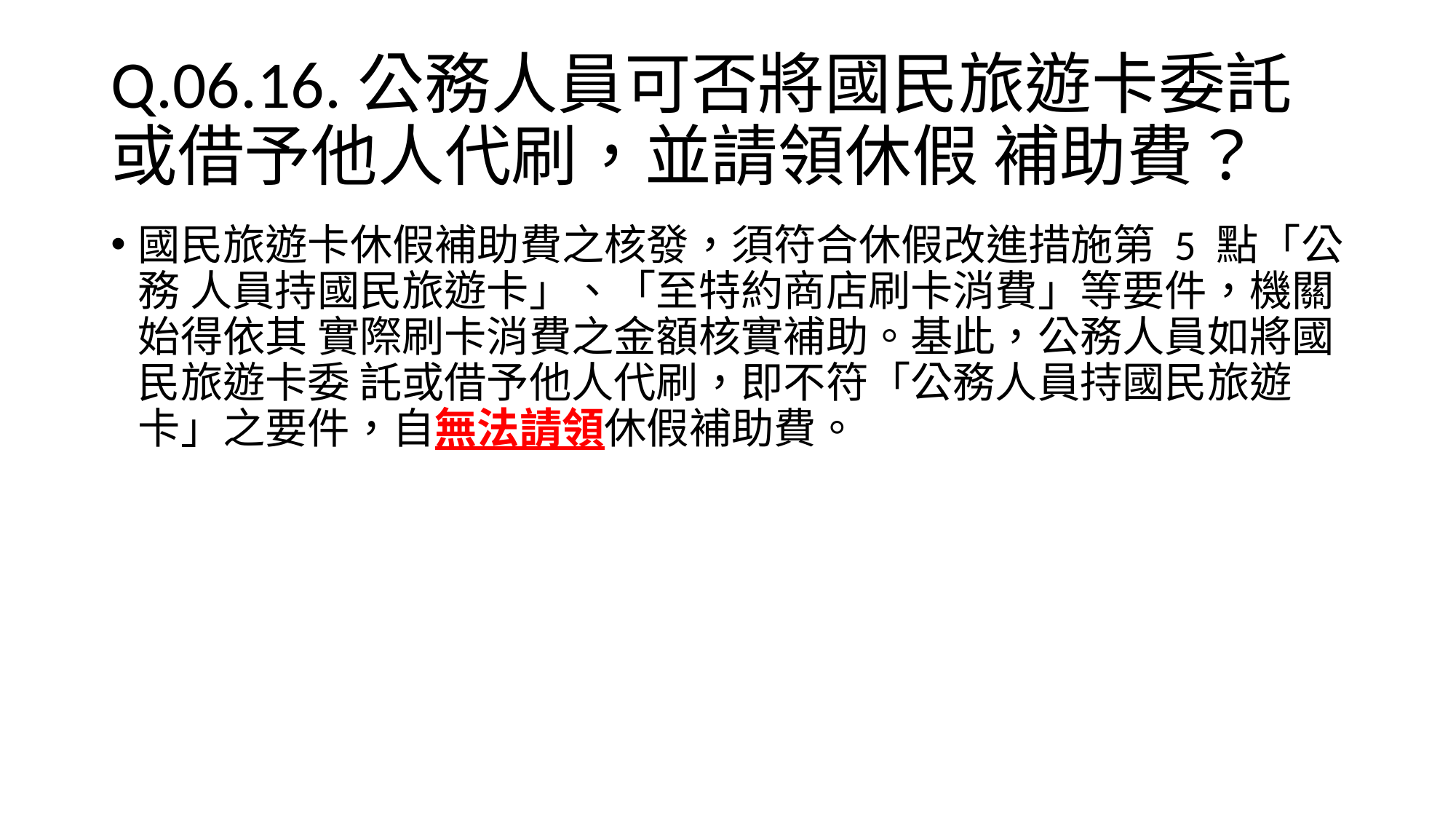

# Q.06.16.公務人員可否將國民旅遊卡委託或借予他人代刷，並請領休假 補助費？
國民旅遊卡休假補助費之核發，須符合休假改進措施第 5 點「公務 人員持國民旅遊卡」、「至特約商店刷卡消費」等要件，機關始得依其 實際刷卡消費之金額核實補助。基此，公務人員如將國民旅遊卡委 託或借予他人代刷，即不符「公務人員持國民旅遊卡」之要件，自無法請領休假補助費。